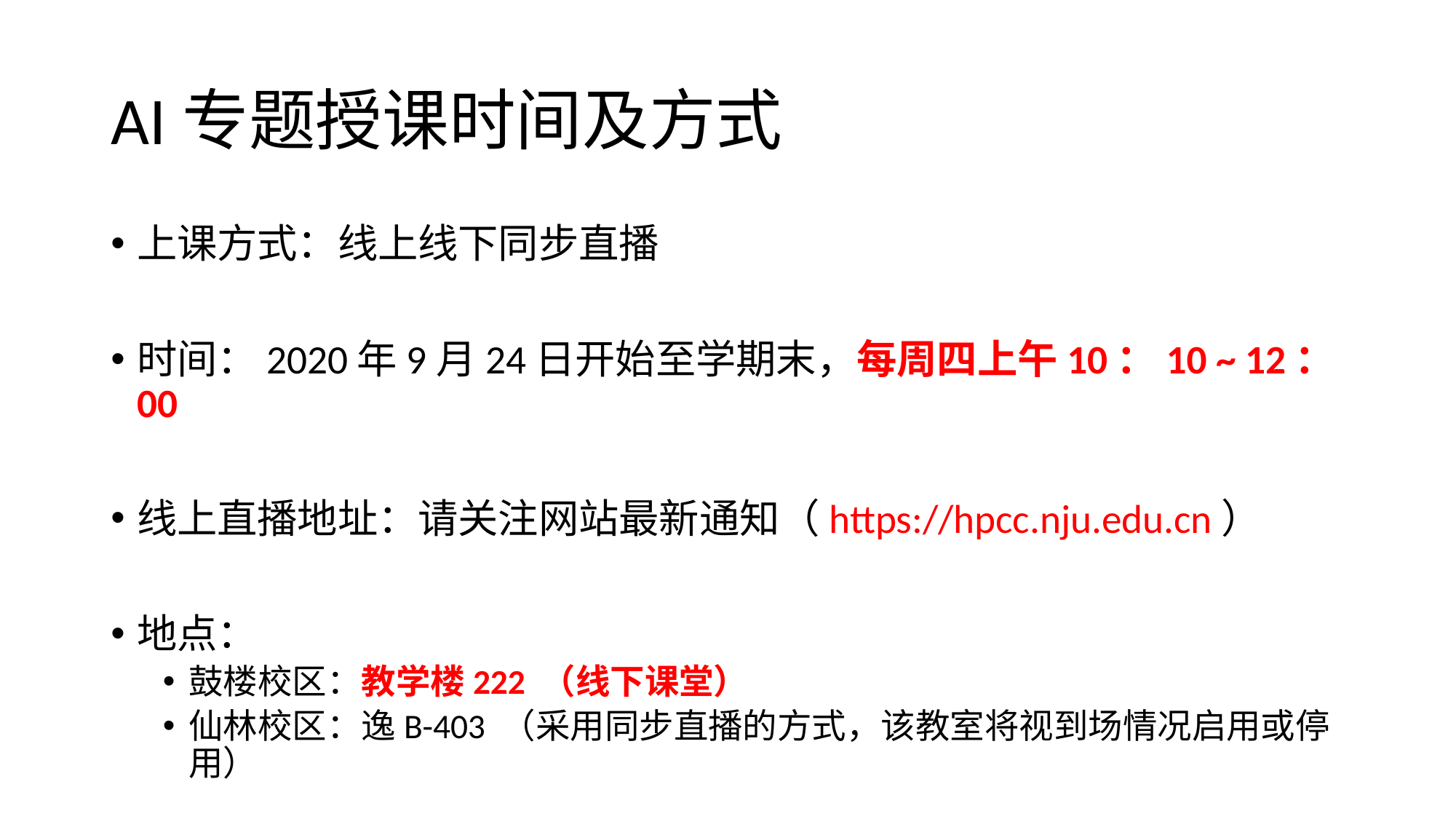

# AI专题授课时间及方式
上课方式：线上线下同步直播

时间：2020年9月24日开始至学期末，每周四上午10：10 ~ 12：00

线上直播地址：请关注网站最新通知（https://hpcc.nju.edu.cn）

地点：
鼓楼校区：教学楼222 （线下课堂）
仙林校区：逸B-403 （采用同步直播的方式，该教室将视到场情况启用或停用）